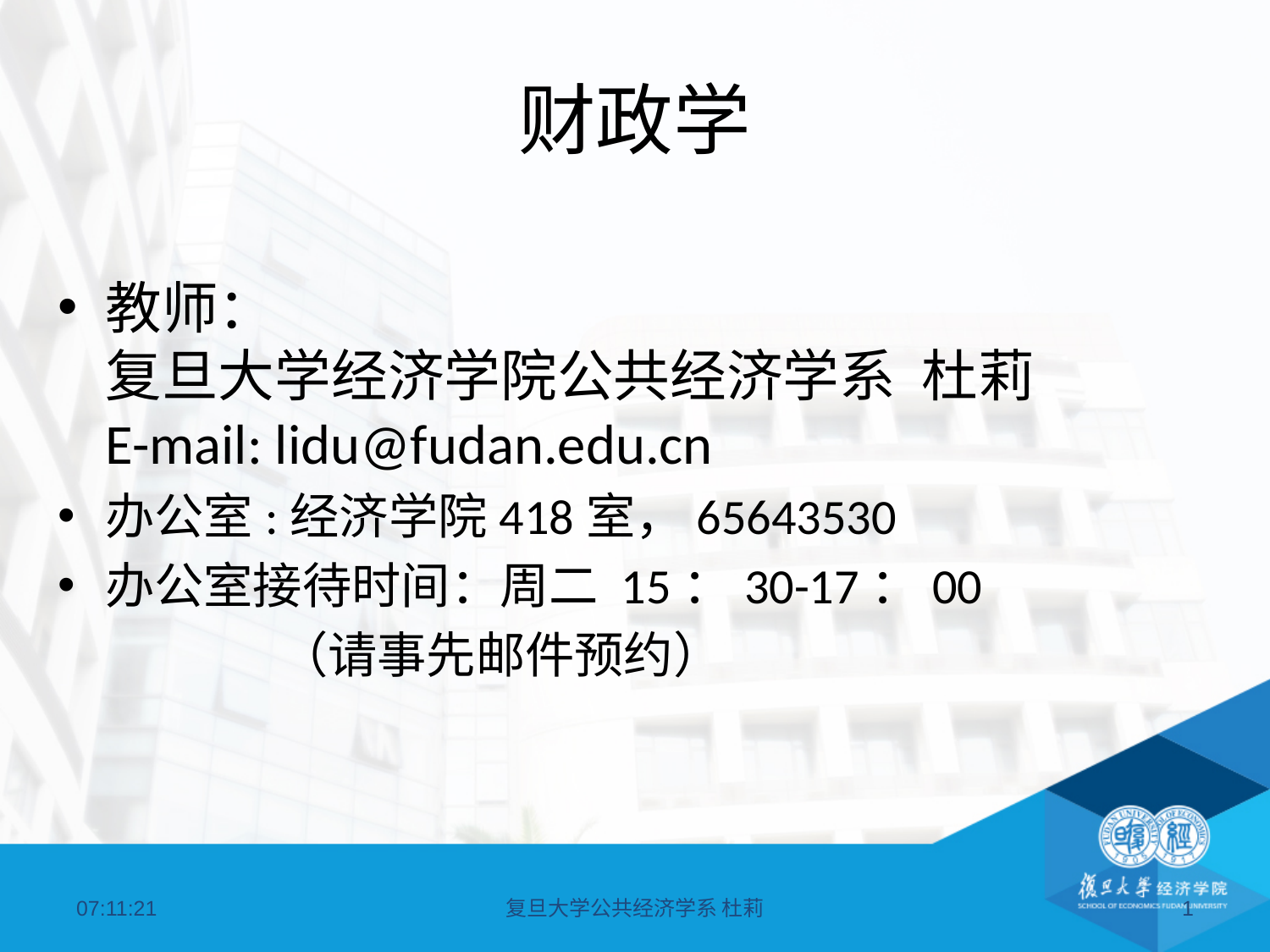

# 财政学
教师：
复旦大学经济学院公共经济学系  杜莉
E-mail: lidu@fudan.edu.cn
办公室:经济学院418室，65643530
办公室接待时间：周二 15：30-17：00
                   （请事先邮件预约）
07:11:21
复旦大学公共经济学系 杜莉
1